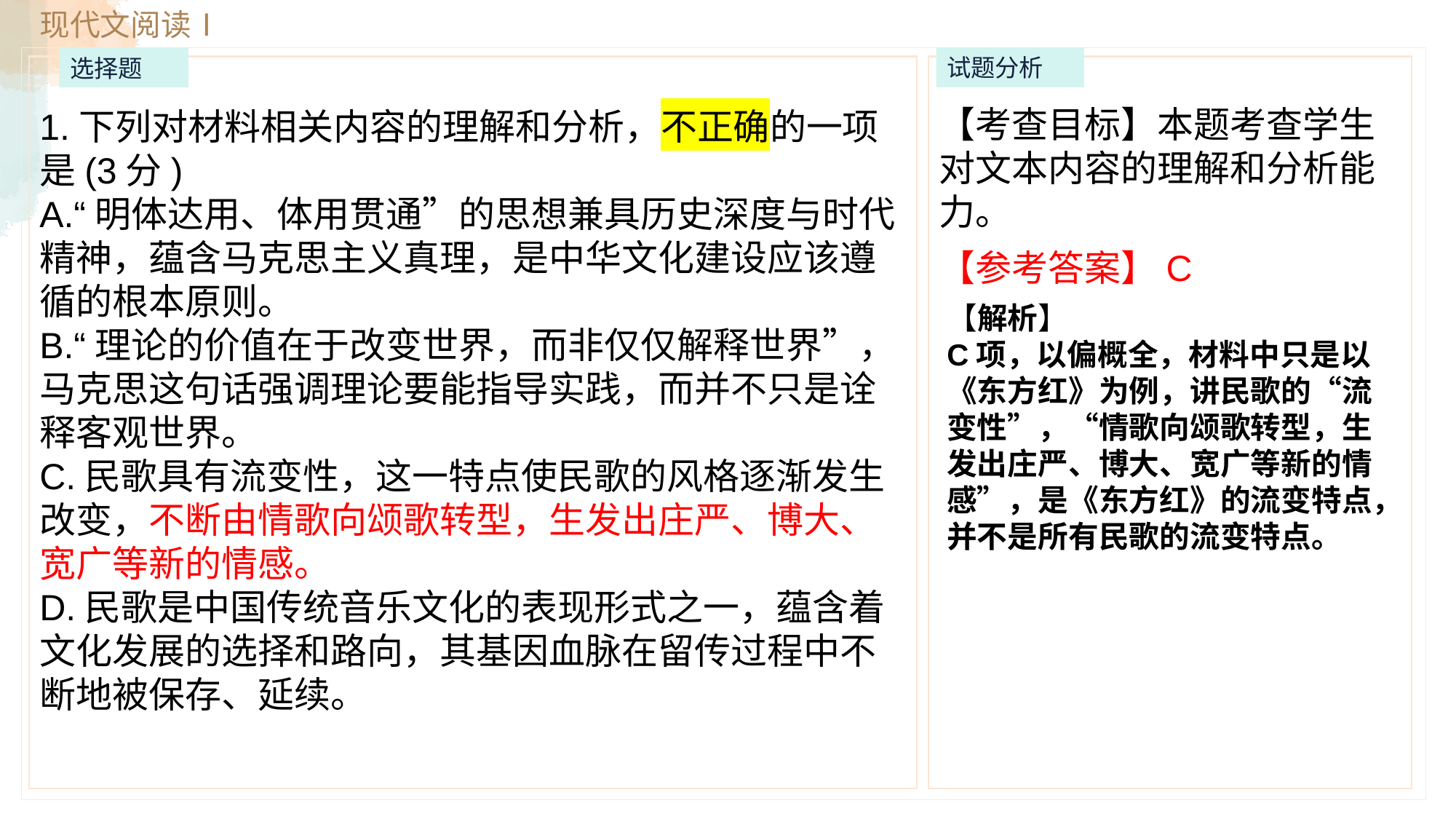

现代文阅读Ⅰ

试题分析
选择题

【考查目标】本题考查学生对文本内容的理解和分析能力。
1.下列对材料相关内容的理解和分析，不正确的一项是(3分)
A.“明体达用、体用贯通”的思想兼具历史深度与时代精神，蕴含马克思主义真理，是中华文化建设应该遵循的根本原则。
B.“理论的价值在于改变世界，而非仅仅解释世界”，马克思这句话强调理论要能指导实践，而并不只是诠释客观世界。
C.民歌具有流变性，这一特点使民歌的风格逐渐发生改变，不断由情歌向颂歌转型，生发出庄严、博大、宽广等新的情感。
D.民歌是中国传统音乐文化的表现形式之一，蕴含着文化发展的选择和路向，其基因血脉在留传过程中不断地被保存、延续。
【参考答案】C

年度工作概述
【解析】
C项，以偏概全，材料中只是以《东方红》为例，讲民歌的“流变性”，“情歌向颂歌转型，生发出庄严、博大、宽广等新的情感”，是《东方红》的流变特点，并不是所有民歌的流变特点。

您的内容打在这里，或者通过复制您的文本后，在此框中选择粘贴，并选择只保留文字，建议使用微软雅黑字体。您的内容打在这里，或者通过复制您的文本后，在此框中选择粘贴，并选择只保留文字，建议使用微软雅黑字体。